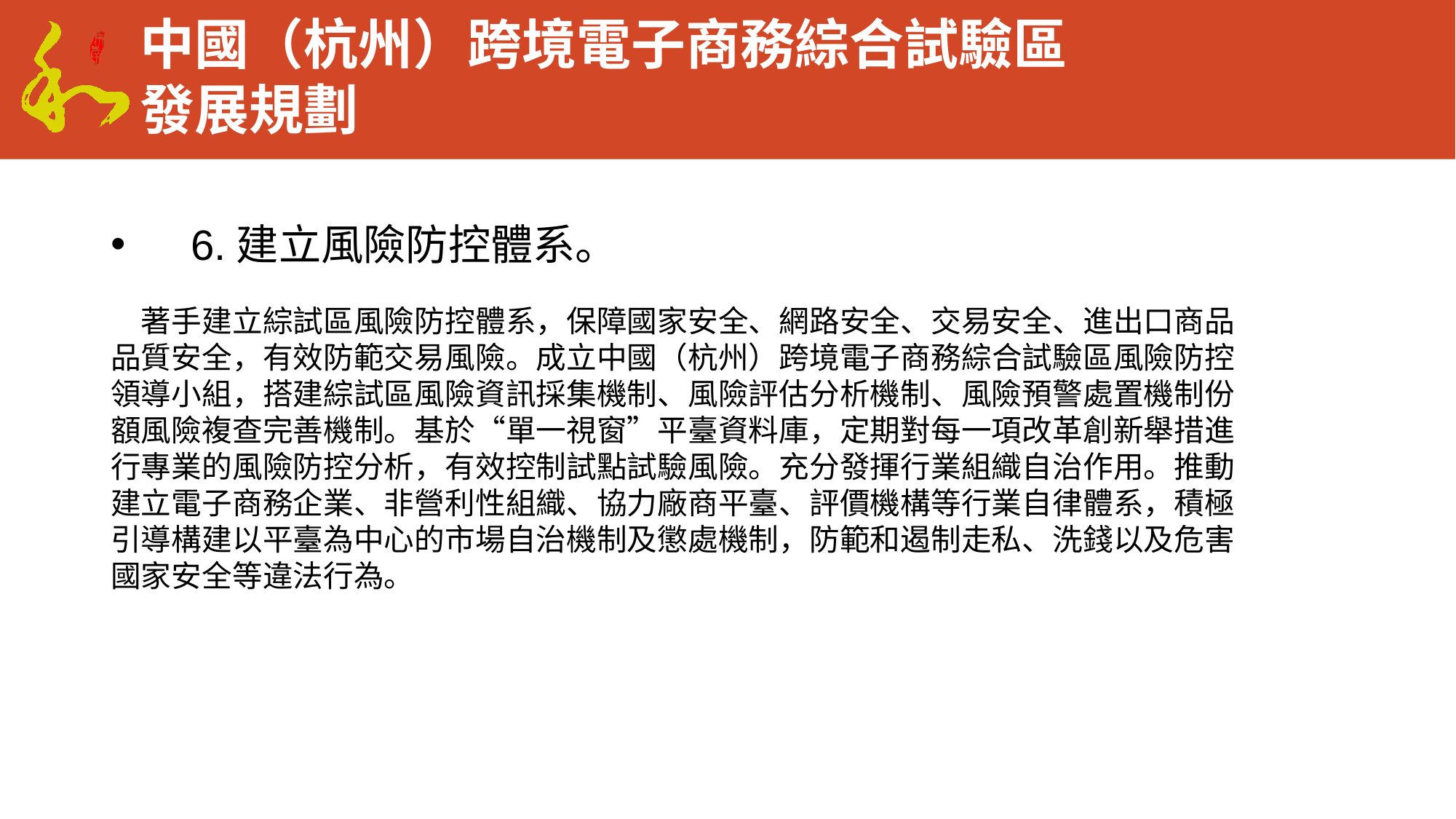

# 中國（杭州）跨境電子商務綜合試驗區 發展規劃
　6.建立風險防控體系。
　著手建立綜試區風險防控體系，保障國家安全、網路安全、交易安全、進出口商品品質安全，有效防範交易風險。成立中國（杭州）跨境電子商務綜合試驗區風險防控領導小組，搭建綜試區風險資訊採集機制、風險評估分析機制、風險預警處置機制份額風險複查完善機制。基於“單一視窗”平臺資料庫，定期對每一項改革創新舉措進行專業的風險防控分析，有效控制試點試驗風險。充分發揮行業組織自治作用。推動建立電子商務企業、非營利性組織、協力廠商平臺、評價機構等行業自律體系，積極引導構建以平臺為中心的市場自治機制及懲處機制，防範和遏制走私、洗錢以及危害國家安全等違法行為。